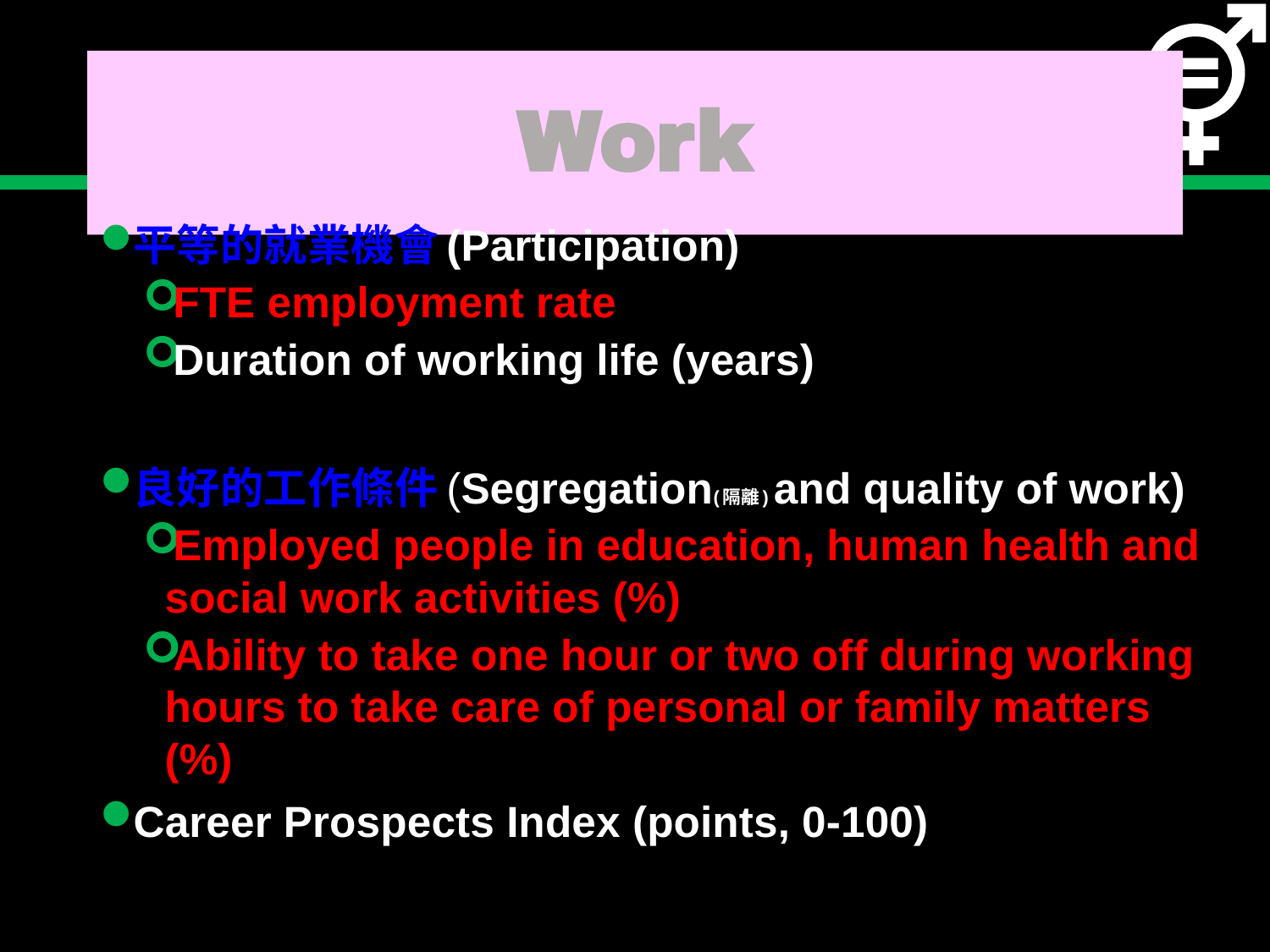

# Work
平等的就業機會(Participation)
FTE employment rate
Duration of working life (years)

良好的工作條件(Segregation(隔離) and quality of work)
Employed people in education, human health and social work activities (%)
Ability to take one hour or two off during working hours to take care of personal or family matters (%)
Career Prospects Index (points, 0-100)